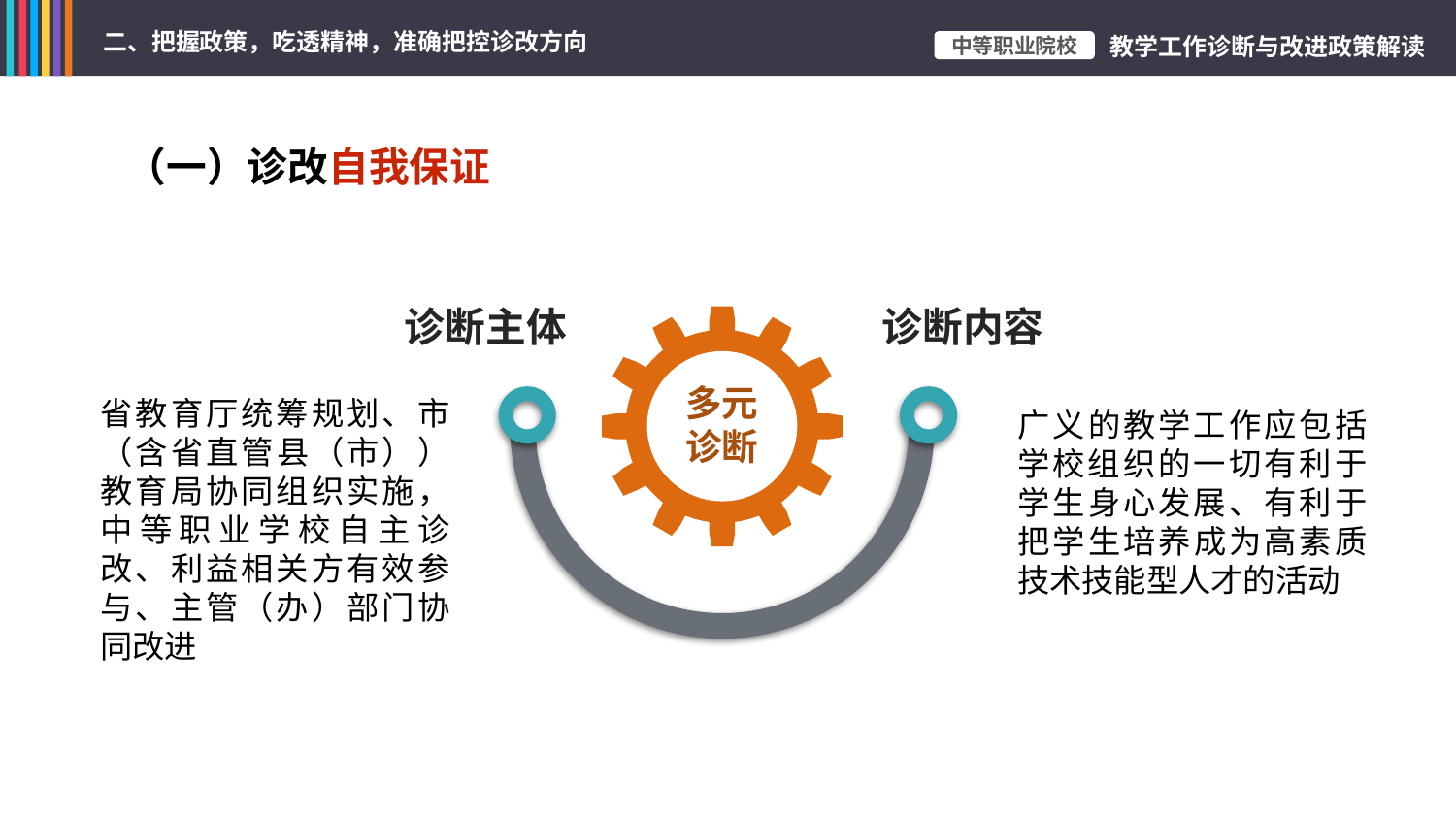

（一）诊改自我保证

诊断主体
诊断内容

多元诊断
省教育厅统筹规划、市（含省直管县（市））教育局协同组织实施，中等职业学校自主诊改、利益相关方有效参与、主管（办）部门协同改进

广义的教学工作应包括学校组织的一切有利于学生身心发展、有利于把学生培养成为高素质技术技能型人才的活动